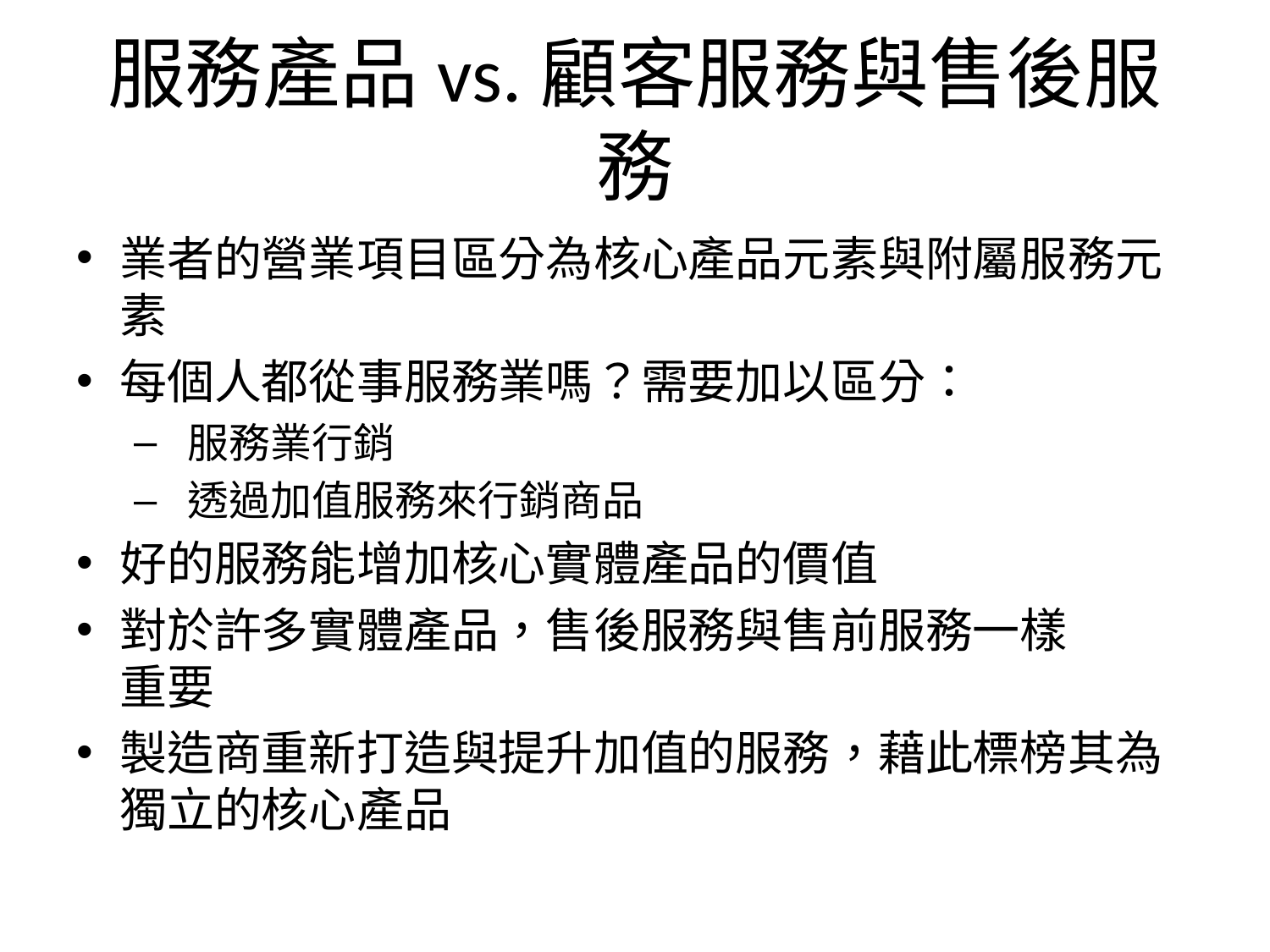

# 服務產品vs.顧客服務與售後服務
業者的營業項目區分為核心產品元素與附屬服務元素
每個人都從事服務業嗎？需要加以區分：
 服務業行銷
 透過加值服務來行銷商品
好的服務能增加核心實體產品的價值
對於許多實體產品，售後服務與售前服務一樣
重要
製造商重新打造與提升加值的服務，藉此標榜其為獨立的核心產品